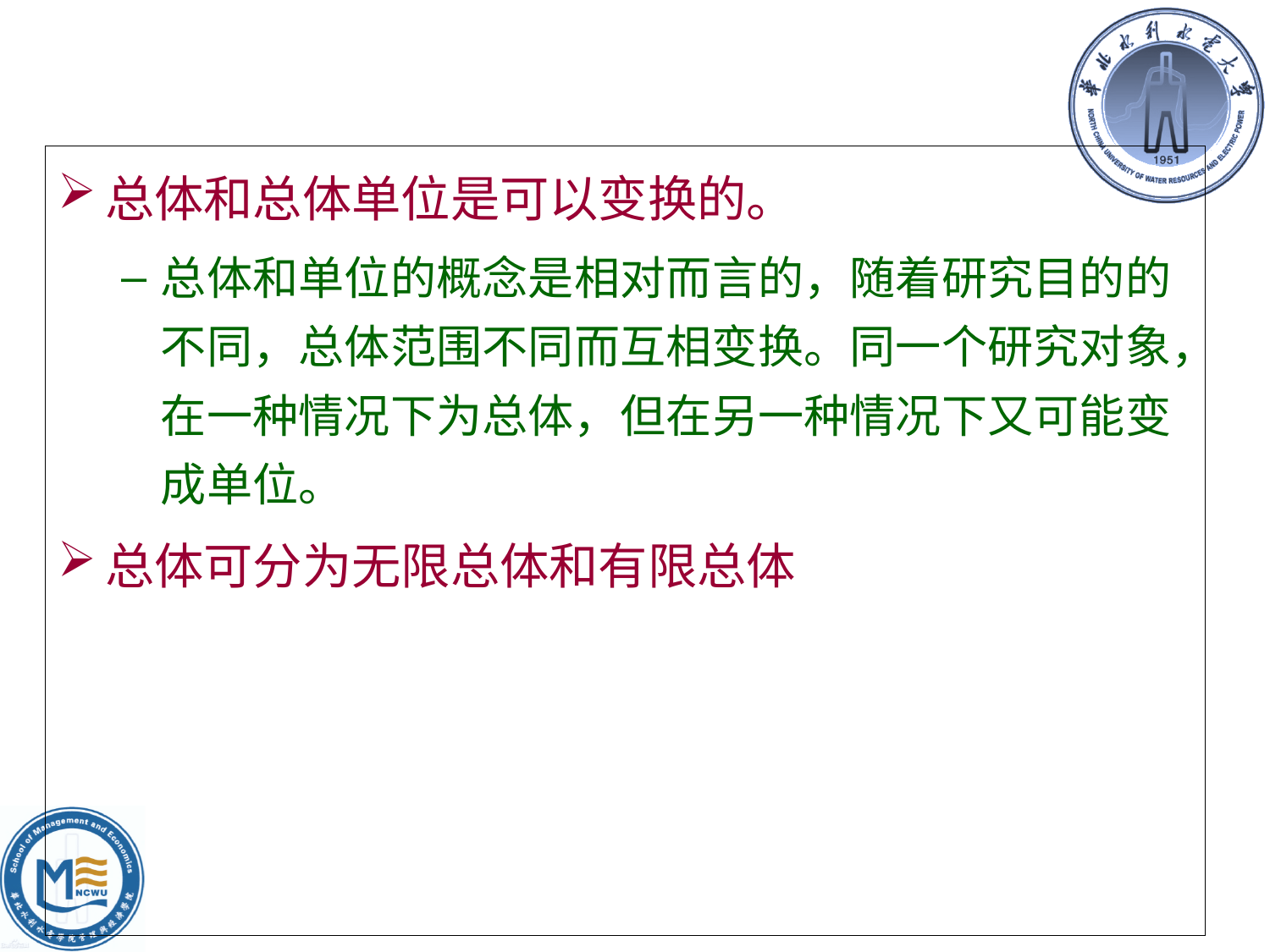

总体和总体单位是可以变换的。
总体和单位的概念是相对而言的，随着研究目的的不同，总体范围不同而互相变换。同一个研究对象，在一种情况下为总体，但在另一种情况下又可能变成单位。
总体可分为无限总体和有限总体